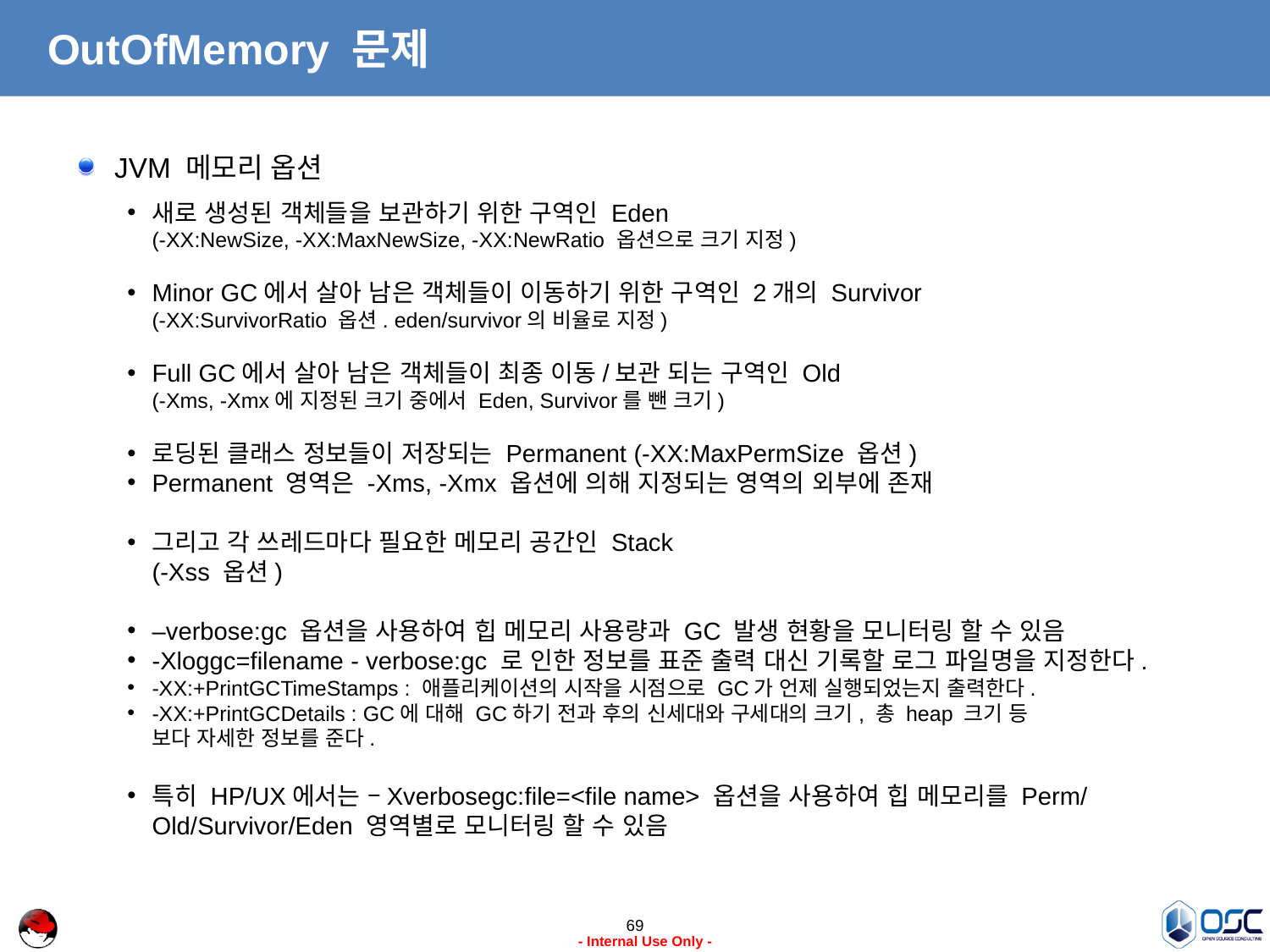

# OutOfMemory 문제
JVM 메모리 옵션
새로 생성된 객체들을 보관하기 위한 구역인 Eden
(-XX:NewSize, -XX:MaxNewSize, -XX:NewRatio 옵션으로 크기 지정)

Minor GC에서 살아 남은 객체들이 이동하기 위한 구역인 2개의 Survivor
(-XX:SurvivorRatio 옵션. eden/survivor의 비율로 지정)

Full GC에서 살아 남은 객체들이 최종 이동/보관 되는 구역인 Old
(-Xms, -Xmx에 지정된 크기 중에서 Eden, Survivor를 뺀 크기)

로딩된 클래스 정보들이 저장되는 Permanent (-XX:MaxPermSize 옵션)
Permanent 영역은 -Xms, -Xmx 옵션에 의해 지정되는 영역의 외부에 존재

그리고 각 쓰레드마다 필요한 메모리 공간인 Stack
(-Xss 옵션)

–verbose:gc 옵션을 사용하여 힙 메모리 사용량과 GC 발생 현황을 모니터링 할 수 있음
-Xloggc=filename - verbose:gc 로 인한 정보를 표준 출력 대신 기록할 로그 파일명을 지정한다.
-XX:+PrintGCTimeStamps : 애플리케이션의 시작을 시점으로 GC가 언제 실행되었는지 출력한다.
-XX:+PrintGCDetails : GC에 대해 GC하기 전과 후의 신세대와 구세대의 크기, 총 heap 크기 등
보다 자세한 정보를 준다.

특히 HP/UX에서는 –Xverbosegc:file=<file name> 옵션을 사용하여 힙 메모리를 Perm/Old/Survivor/Eden 영역별로 모니터링 할 수 있음